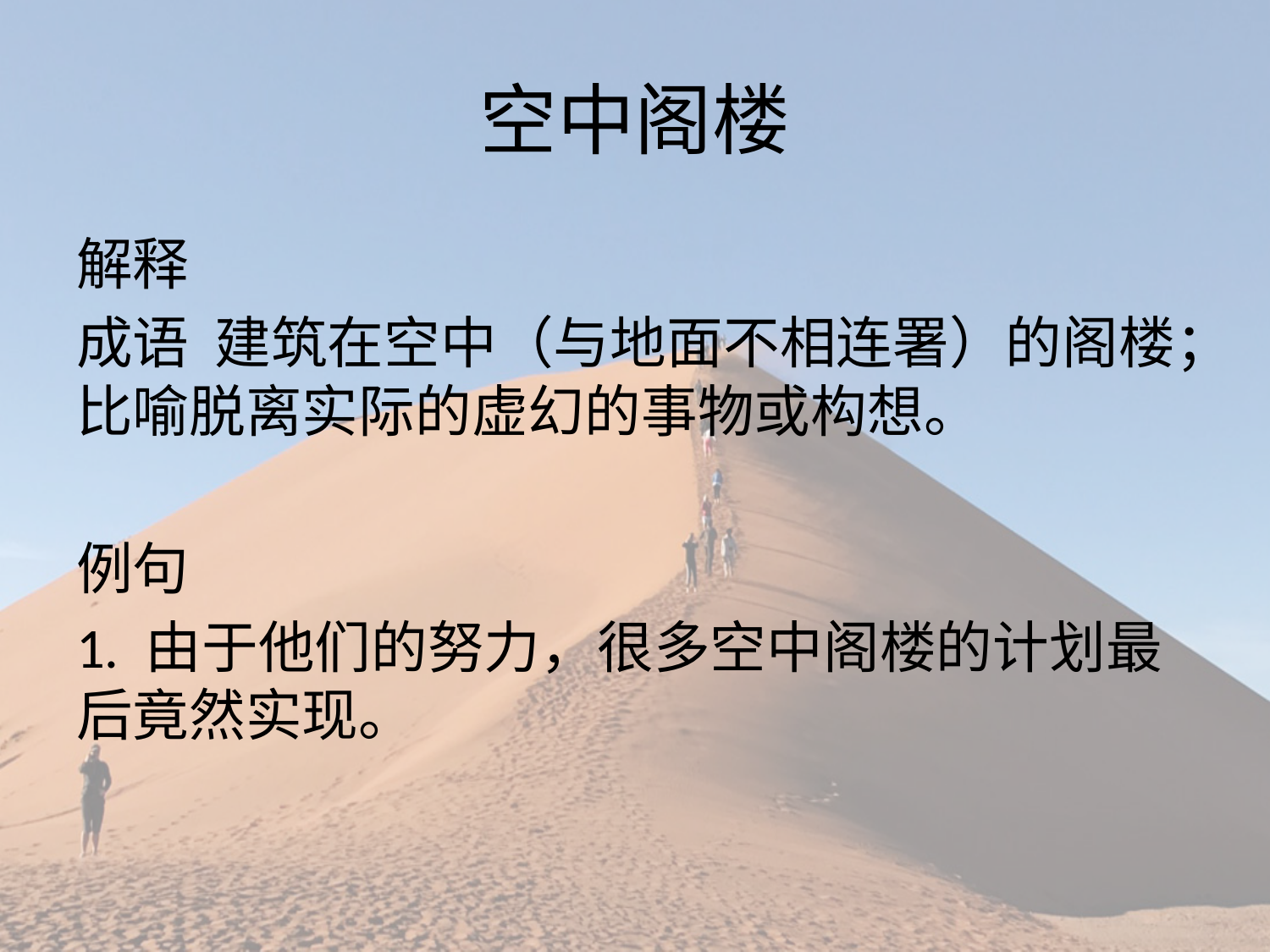

# 空中阁楼
解释
成语  建筑在空中（与地面不相连署）的阁楼；比喻脱离实际的虚幻的事物或构想。

例句
1. 由于他们的努力，很多空中阁楼的计划最后竟然实现。